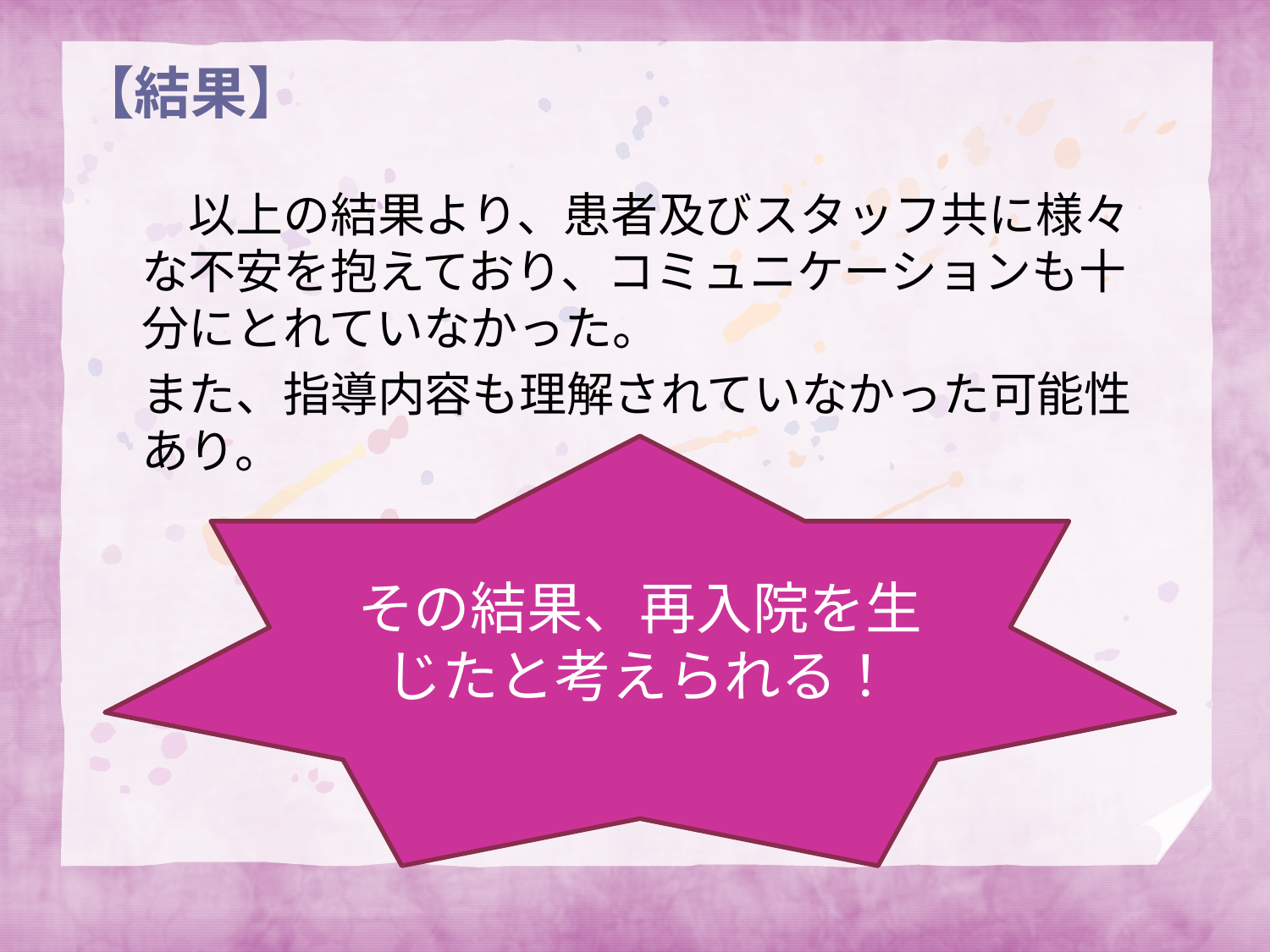

# 【結果】
　以上の結果より、患者及びスタッフ共に様々な不安を抱えており、コミュニケーションも十分にとれていなかった。
また、指導内容も理解されていなかった可能性あり。
その結果、再入院を生じたと考えられる！